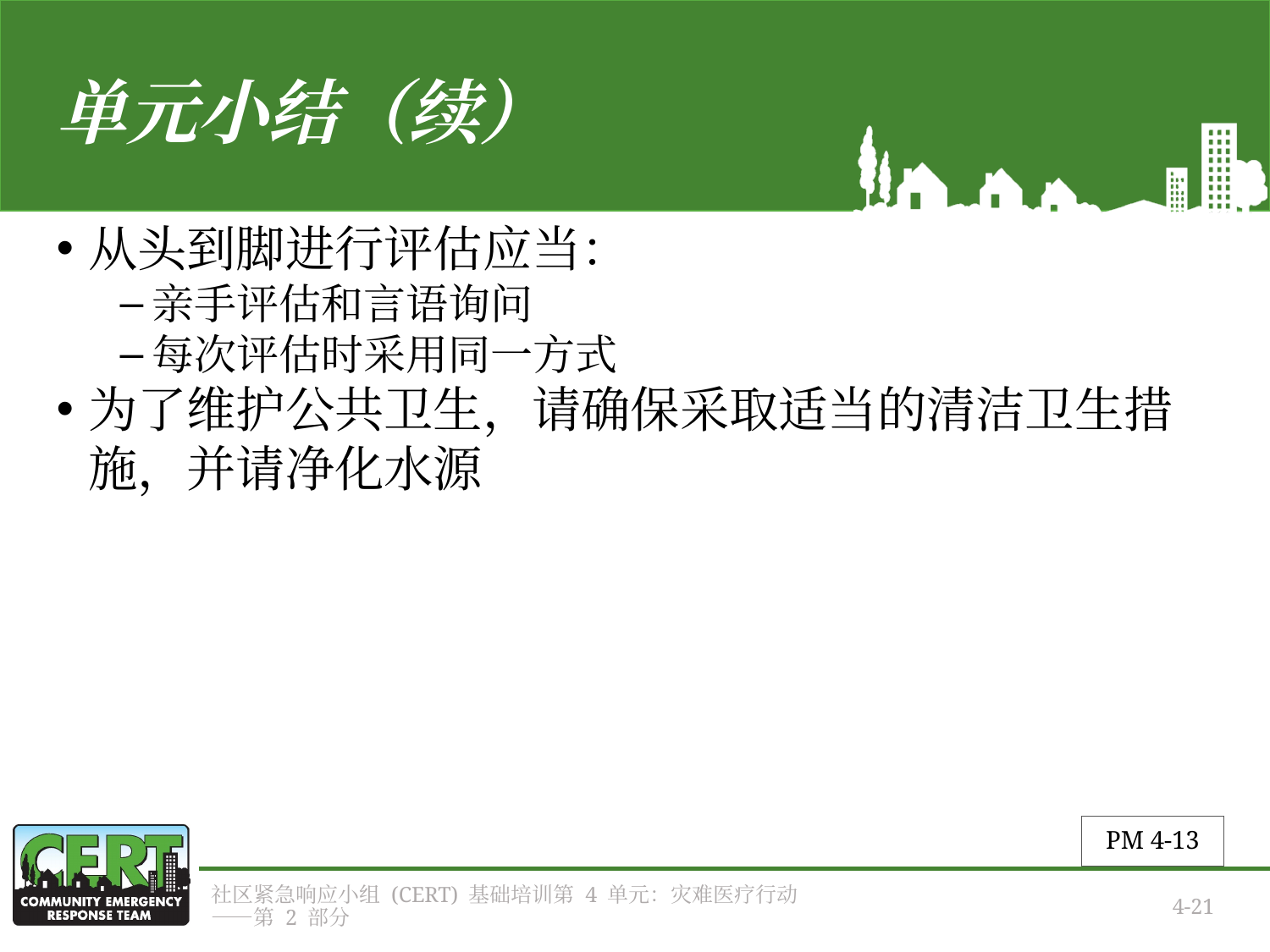

# 单元小结（续）
从头到脚进行评估应当：
亲手评估和言语询问
每次评估时采用同一方式
为了维护公共卫生，请确保采取适当的清洁卫生措施，并请净化水源

PM 4-13
社区紧急响应小组 (CERT) 基础培训第 4 单元：灾难医疗行动——第 2 部分
4-21